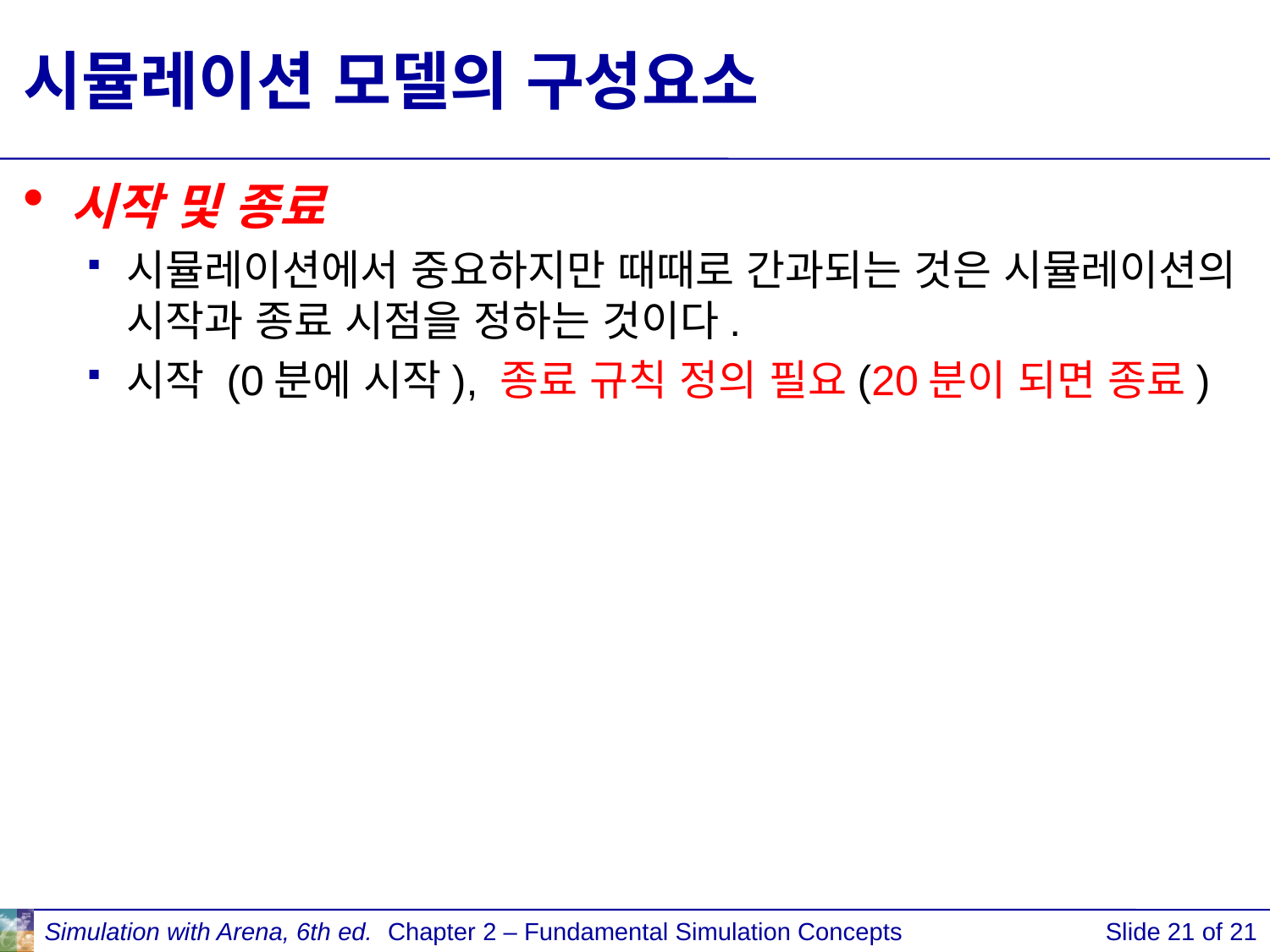

# 시뮬레이션 모델의 구성요소
시작 및 종료
시뮬레이션에서 중요하지만 때때로 간과되는 것은 시뮬레이션의 시작과 종료 시점을 정하는 것이다.
시작 (0분에 시작), 종료 규칙 정의 필요(20분이 되면 종료)

Simulation with Arena, 6th ed.
Chapter 2 – Fundamental Simulation Concepts
Slide 21 of 21